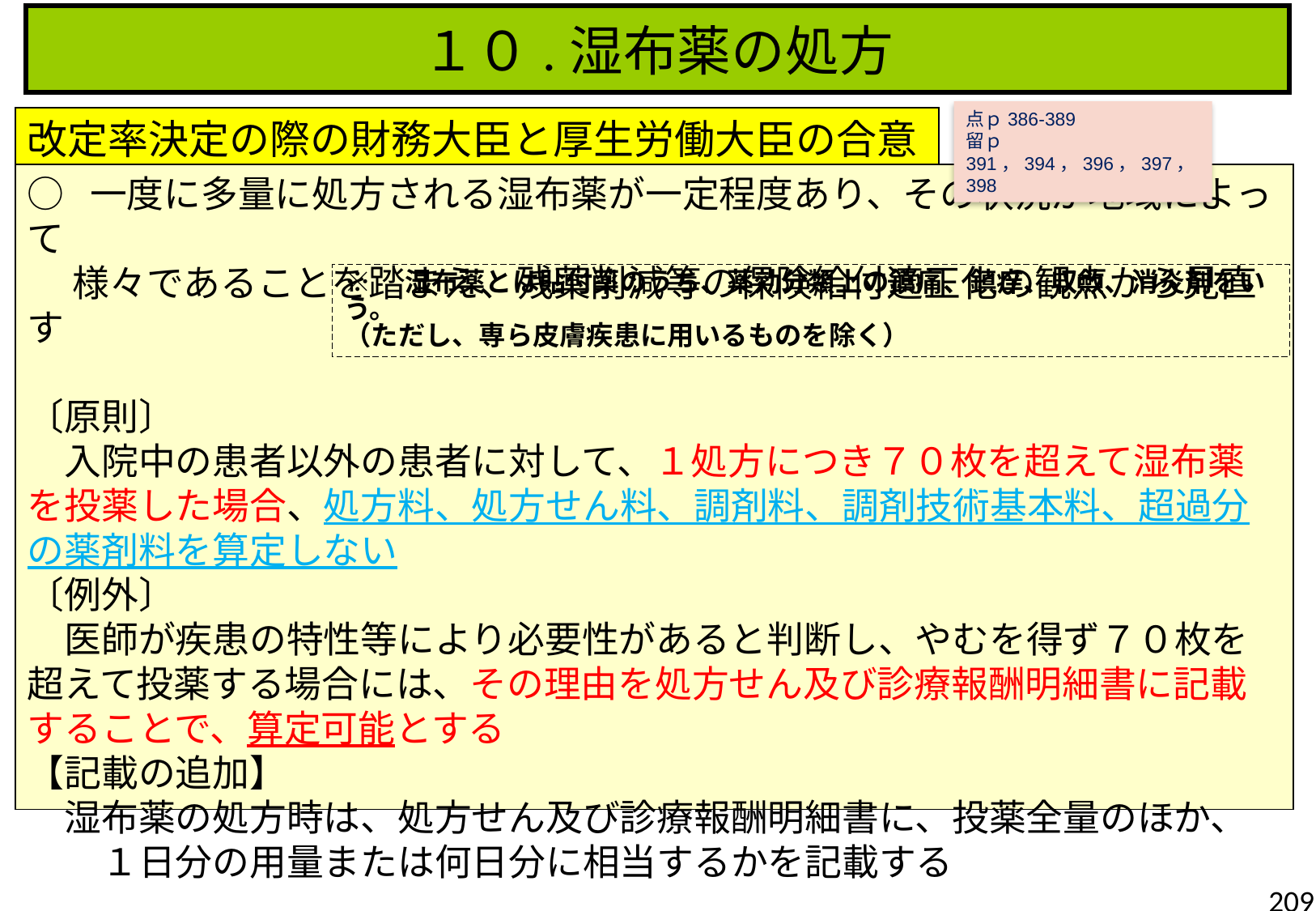

１０.湿布薬の処方
点ｐ386-389
留ｐ391，394，396，397，398
改定率決定の際の財務大臣と厚生労働大臣の合意
○  一度に多量に処方される湿布薬が一定程度あり、その状況が地域によって
　 様々であることを踏まえ、残薬削減等の保険給付適正化の観点から見直す

〔原則〕
　入院中の患者以外の患者に対して、１処方につき７０枚を超えて湿布薬を投薬した場合、処方料、処方せん料、調剤料、調剤技術基本料、超過分の薬剤料を算定しない
〔例外〕
　医師が疾患の特性等により必要性があると判断し、やむを得ず７０枚を超えて投薬する場合には、その理由を処方せん及び診療報酬明細書に記載することで、算定可能とする
【記載の追加】
　湿布薬の処方時は、処方せん及び診療報酬明細書に、投薬全量のほか、
　　１日分の用量または何日分に相当するかを記載する
※　湿布薬とは貼付薬のうち、薬効分類上の鎮痛、鎮痒、収斂、消炎剤をいう。
（ただし、専ら皮膚疾患に用いるものを除く）
209